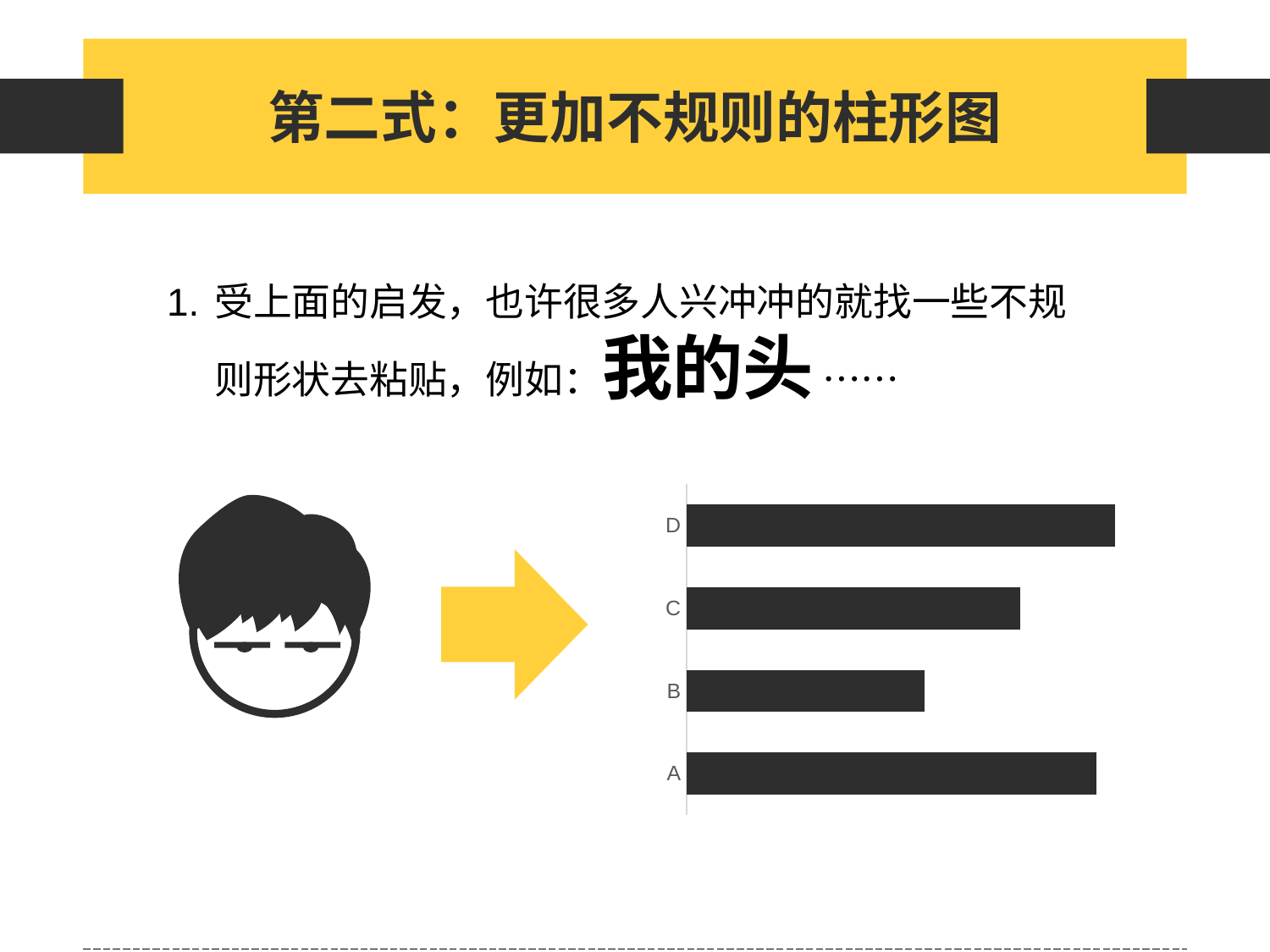

第二式：更加不规则的柱形图

受上面的启发，也许很多人兴冲冲的就找一些不规则形状去粘贴，例如：我的头 ……

### Chart

| Category | 系列 1 |
|---|---|
| A | 4.3 |
| B | 2.5 |
| C | 3.5 |
| D | 4.5 |